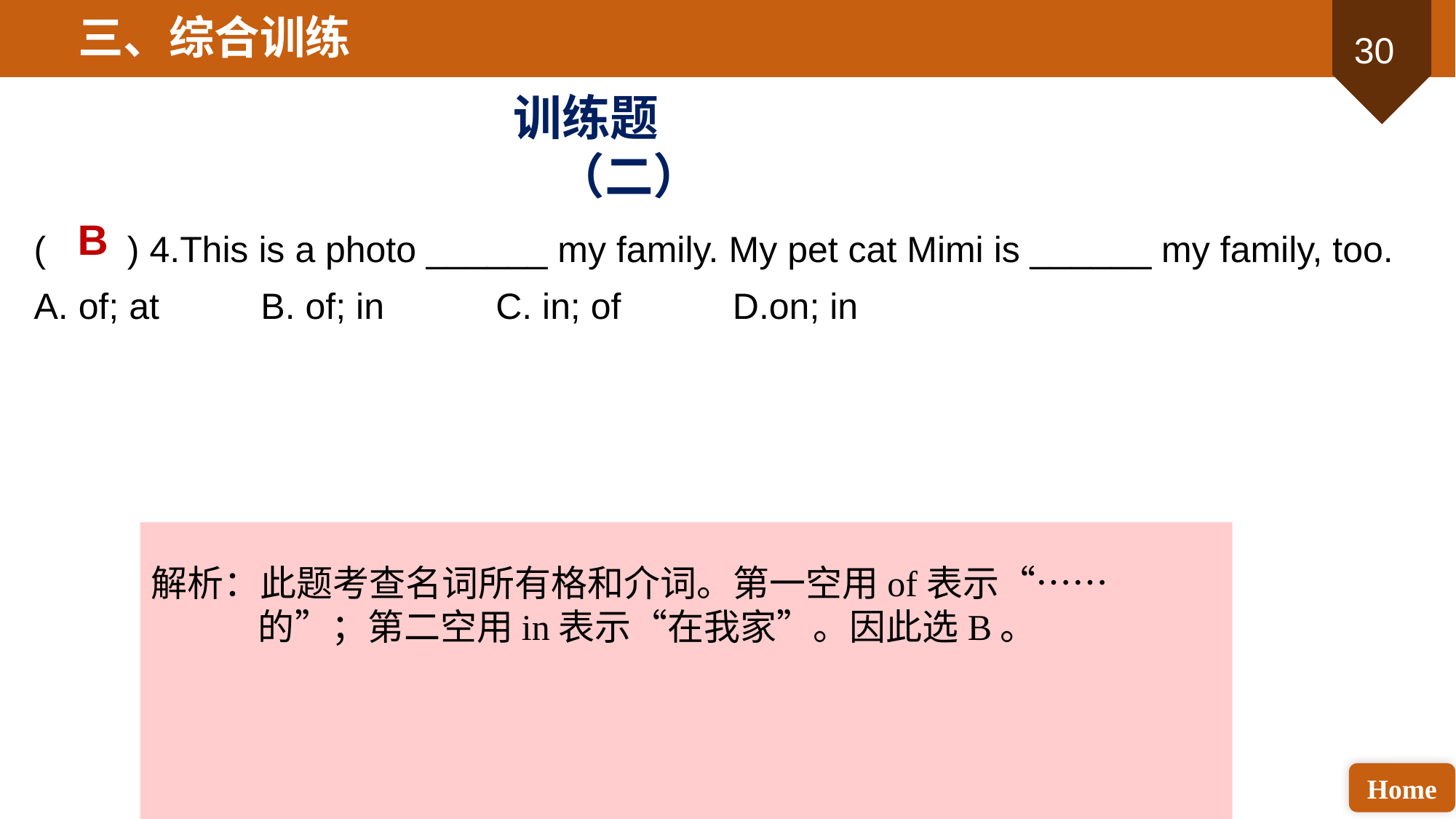

三、综合训练
训练题（二）
B
(        ) 4.This is a photo ______ my family. My pet cat Mimi is ______ my family, too.
A. of; at          B. of; in           C. in; of           D.on; in

解析：此题考查名词所有格和介词。第一空用of表示“……的”；第二空用in表示“在我家”。因此选B。